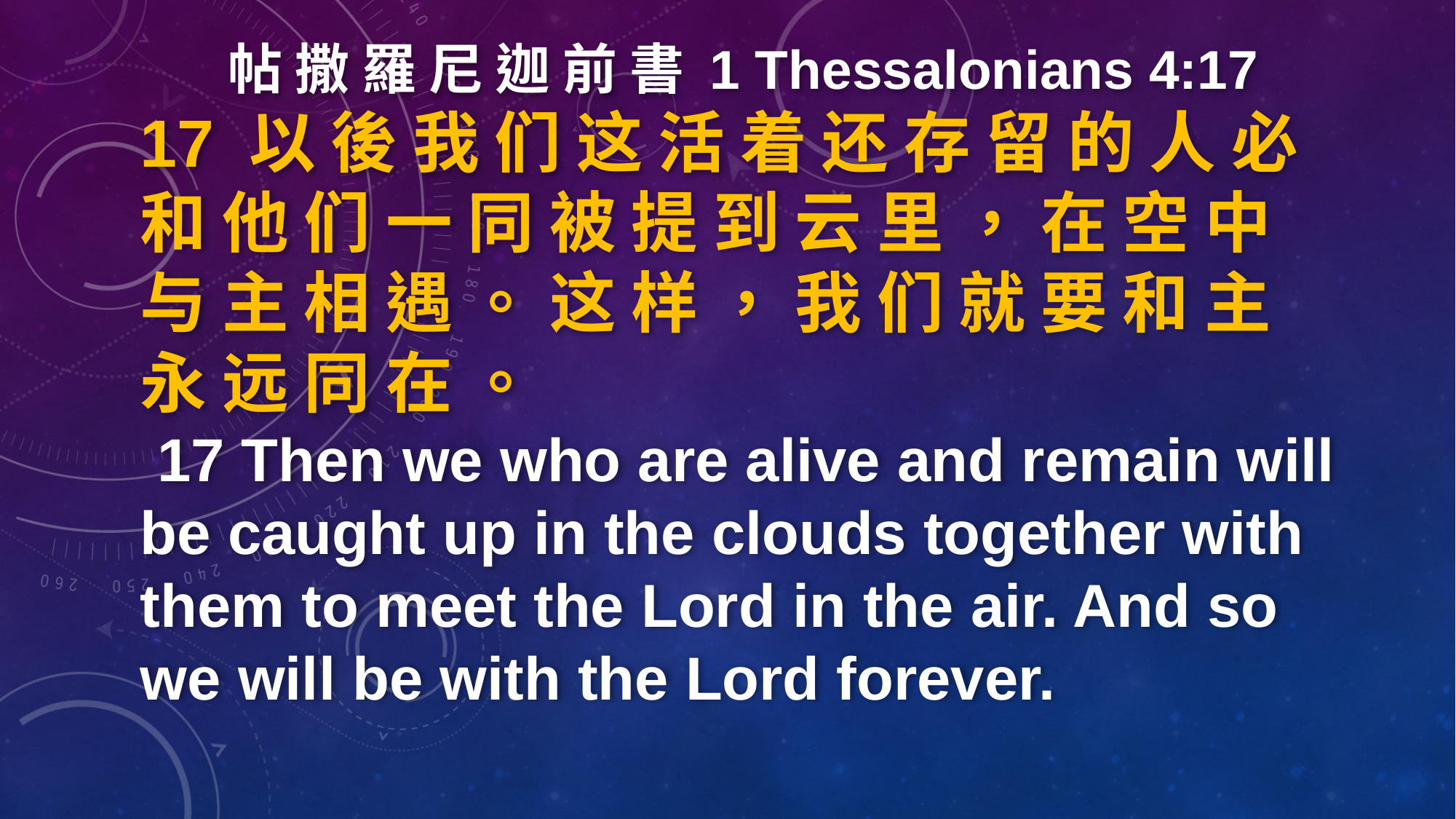

帖 撒 羅 尼 迦 前 書 1 Thessalonians 4:17
17 以 後 我 们 这 活 着 还 存 留 的 人 必 和 他 们 一 同 被 提 到 云 里 ， 在 空 中 与 主 相 遇 。 这 样 ， 我 们 就 要 和 主 永 远 同 在 。
 17 Then we who are alive and remain will be caught up in the clouds together with them to meet the Lord in the air. And so we will be with the Lord forever.